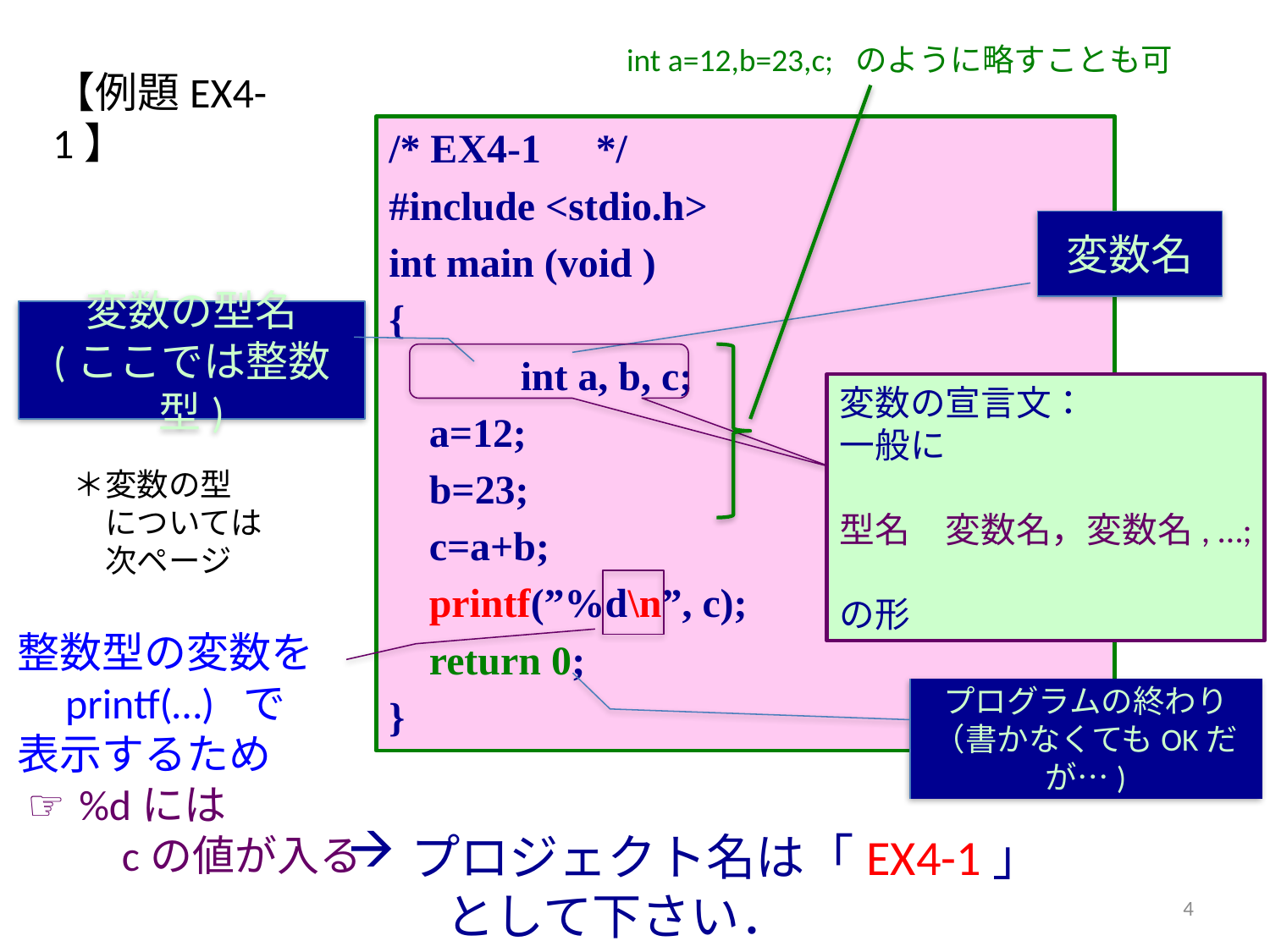

int a=12,b=23,c;  のように略すことも可
【例題EX4-1】
/* EX4-1　*/
#include <stdio.h>
int main (void )
{
    	int a, b, c;
			a=12;
			b=23;
			c=a+b;
	printf(”%d\n”, c);
	return 0;
}
変数名
変数の型名
(ここでは整数型)

変数の宣言文：
一般に

型名　変数名，変数名, …;

の形
＊変数の型
　については
　次ページ

整数型の変数を
     printf(…)  で
表示するため
 ☞ %dには
　　 cの値が入る
プログラムの終わり
（書かなくてもOKだが…)
プロジェクト名は「EX4-1」
　　として下さい．
4